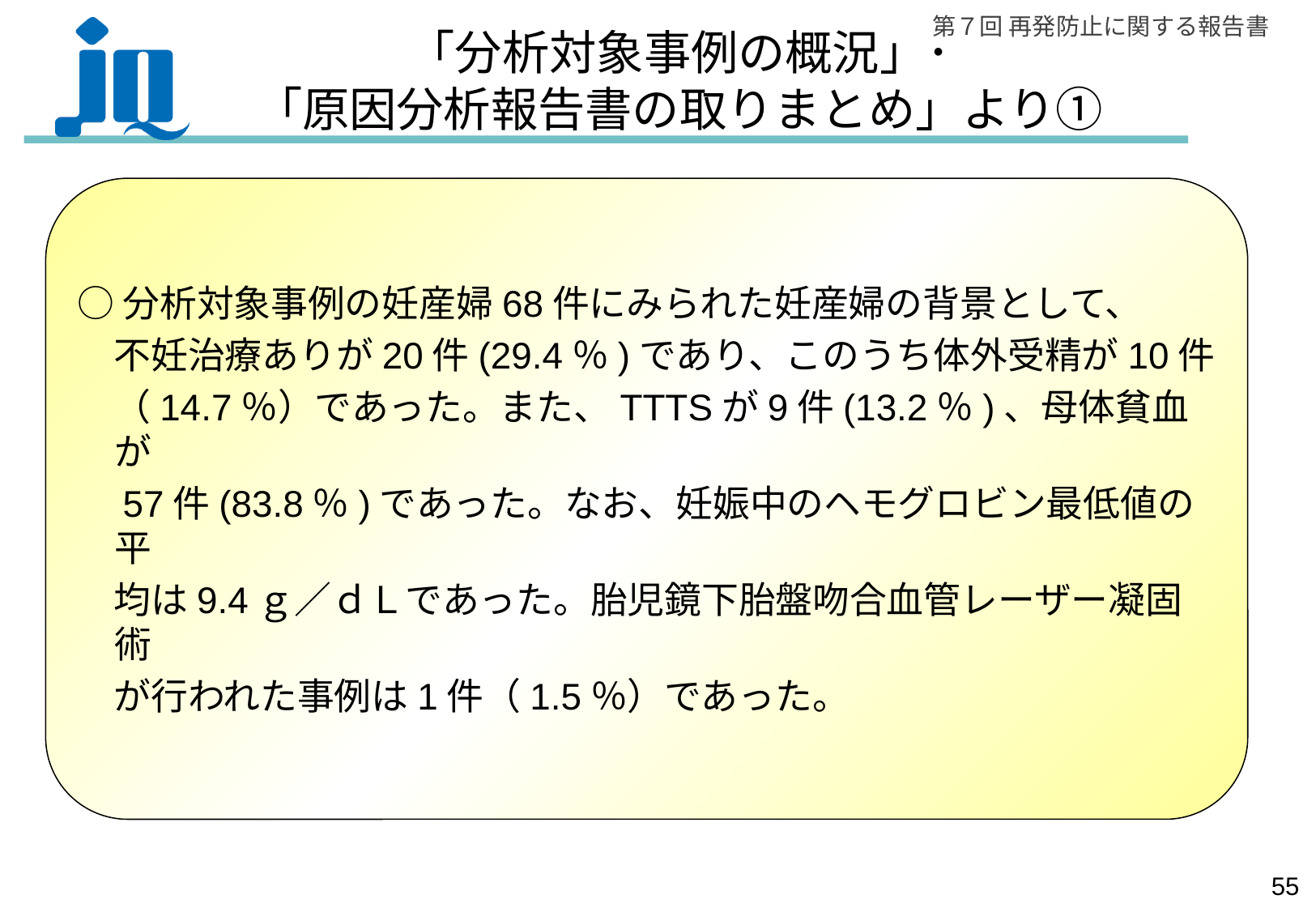

# 「分析対象事例の概況」･ 「原因分析報告書の取りまとめ」より①
○分析対象事例の妊産婦68件にみられた妊産婦の背景として、
　不妊治療ありが20件(29.4％)であり、このうち体外受精が10件
　（14.7％）であった。また、TTTSが9件(13.2％)、母体貧血が
　57件(83.8％)であった。なお、妊娠中のヘモグロビン最低値の平
　均は9.4ｇ／ｄＬであった。胎児鏡下胎盤吻合血管レーザー凝固術
　が行われた事例は1件（1.5％）であった。
55